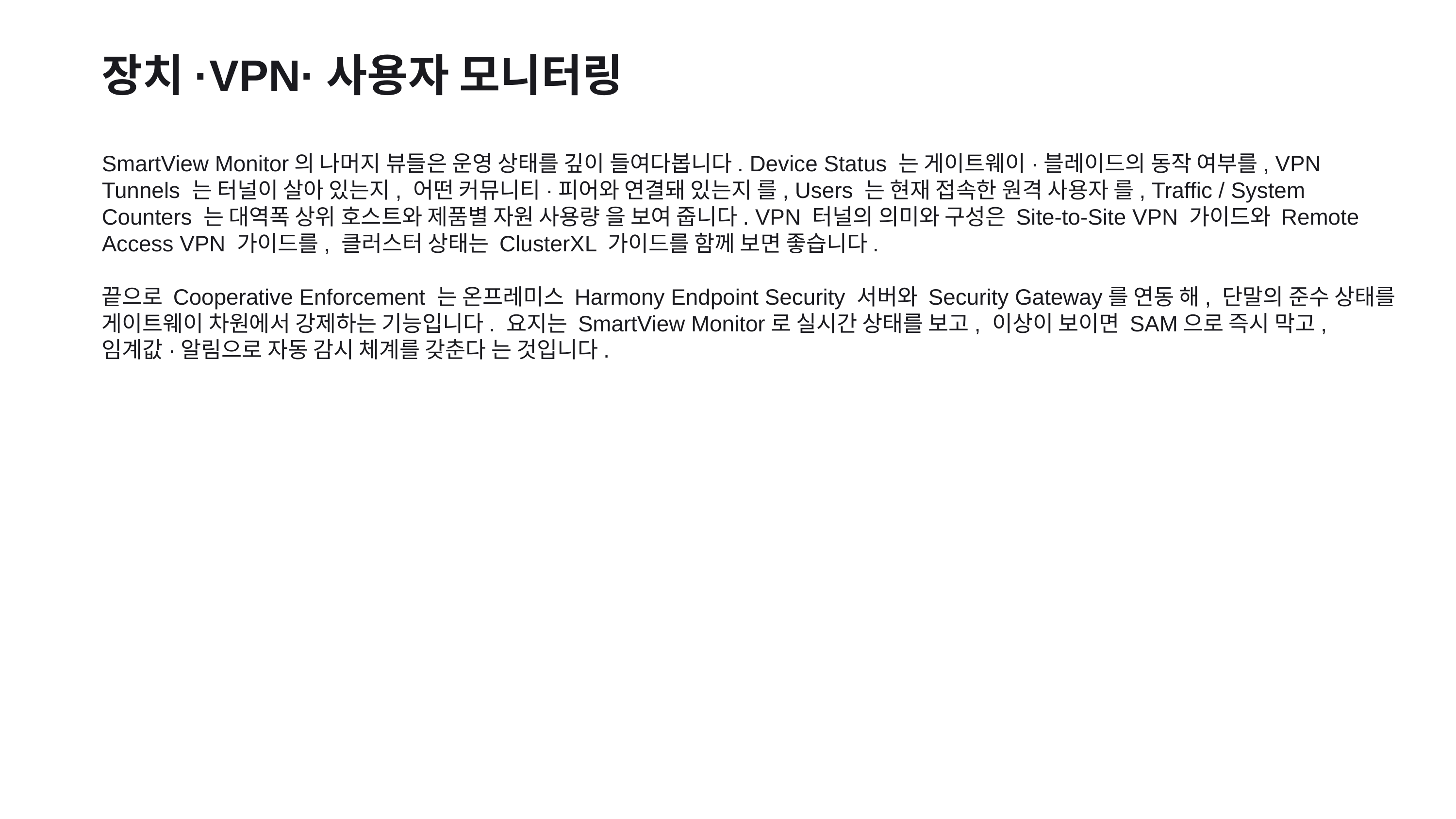

장치·VPN·사용자 모니터링
SmartView Monitor의 나머지 뷰들은 운영 상태를 깊이 들여다봅니다. Device Status 는 게이트웨이·블레이드의 동작 여부를, VPN Tunnels 는 터널이 살아 있는지, 어떤 커뮤니티·피어와 연결돼 있는지 를, Users 는 현재 접속한 원격 사용자 를, Traffic / System Counters 는 대역폭 상위 호스트와 제품별 자원 사용량 을 보여 줍니다. VPN 터널의 의미와 구성은 Site-to-Site VPN 가이드와 Remote Access VPN 가이드를, 클러스터 상태는 ClusterXL 가이드를 함께 보면 좋습니다.

끝으로 Cooperative Enforcement 는 온프레미스 Harmony Endpoint Security 서버와 Security Gateway를 연동 해, 단말의 준수 상태를 게이트웨이 차원에서 강제하는 기능입니다. 요지는 SmartView Monitor로 실시간 상태를 보고, 이상이 보이면 SAM으로 즉시 막고, 임계값·알림으로 자동 감시 체계를 갖춘다 는 것입니다.